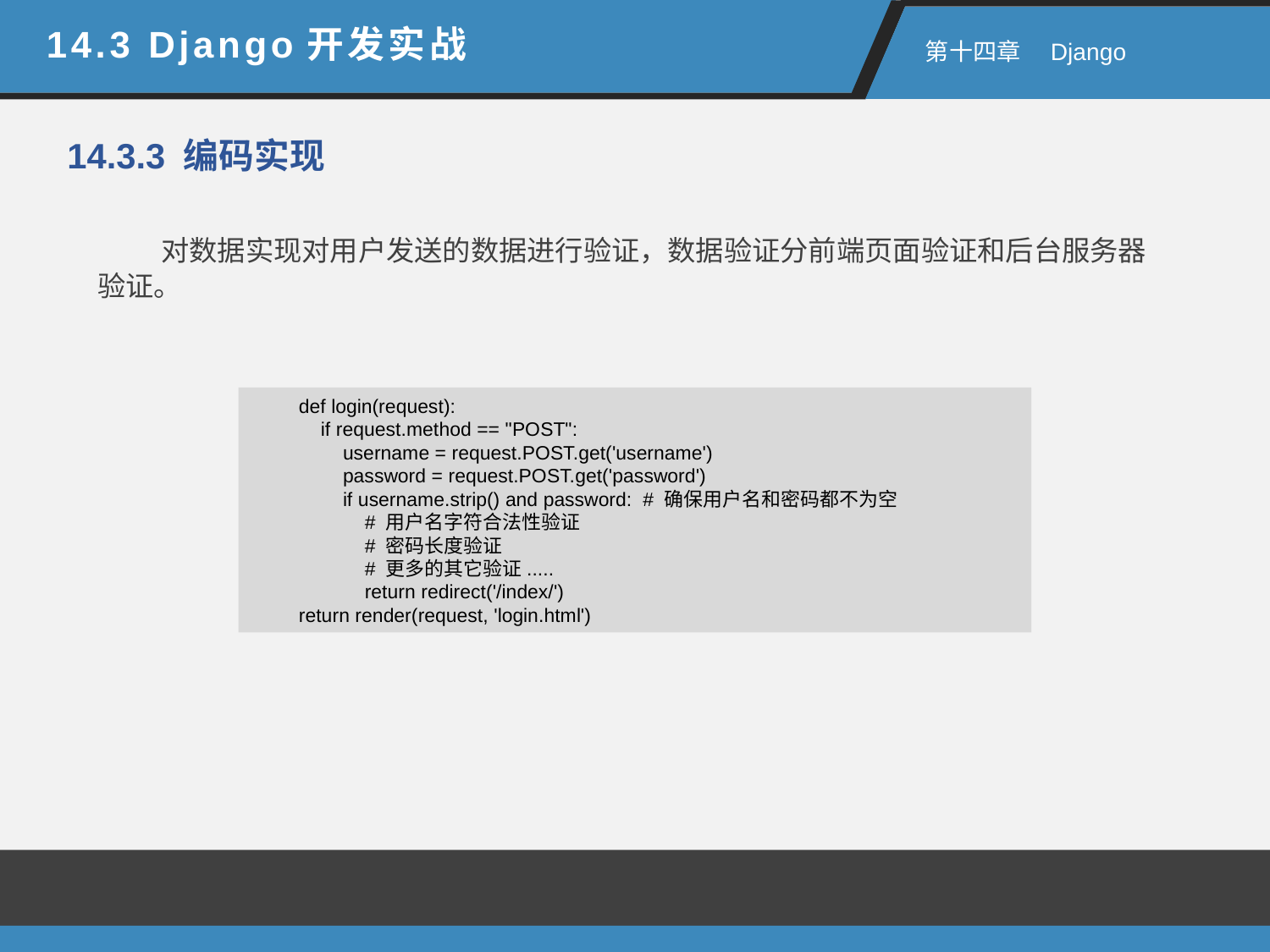

14.3 Django开发实战
  第十四章　Django
14.3.3 编码实现
对数据实现对用户发送的数据进行验证，数据验证分前端页面验证和后台服务器验证。
def login(request):
    if request.method == "POST":
        username = request.POST.get('username')
        password = request.POST.get('password')
        if username.strip() and password:  # 确保用户名和密码都不为空
            # 用户名字符合法性验证
            # 密码长度验证
            # 更多的其它验证.....
            return redirect('/index/')
return render(request, 'login.html')